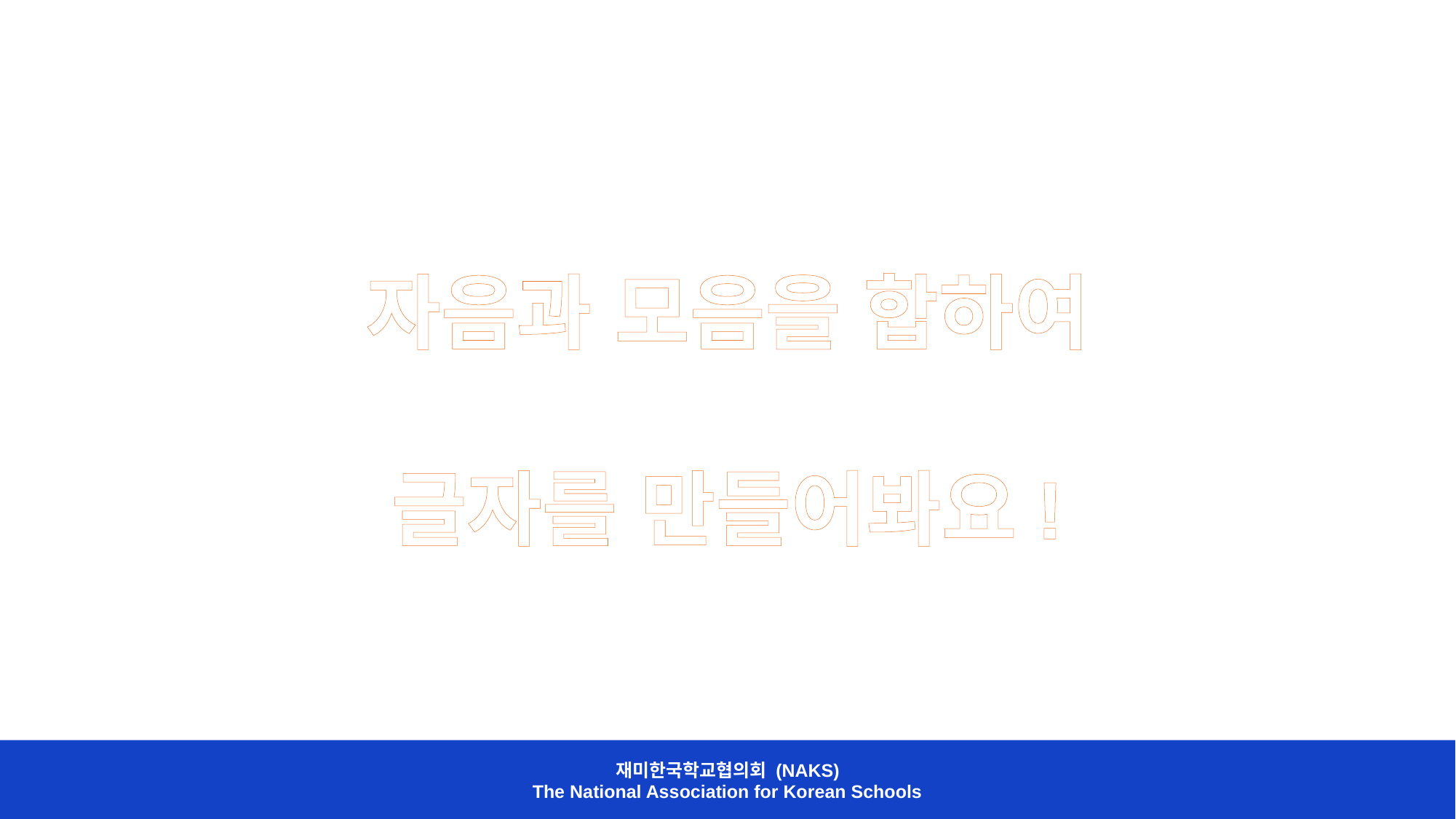

자음과 모음을 합하여

글자를 만들어봐요!
재미한국학교협의회 (NAKS)
The National Association for Korean Schools